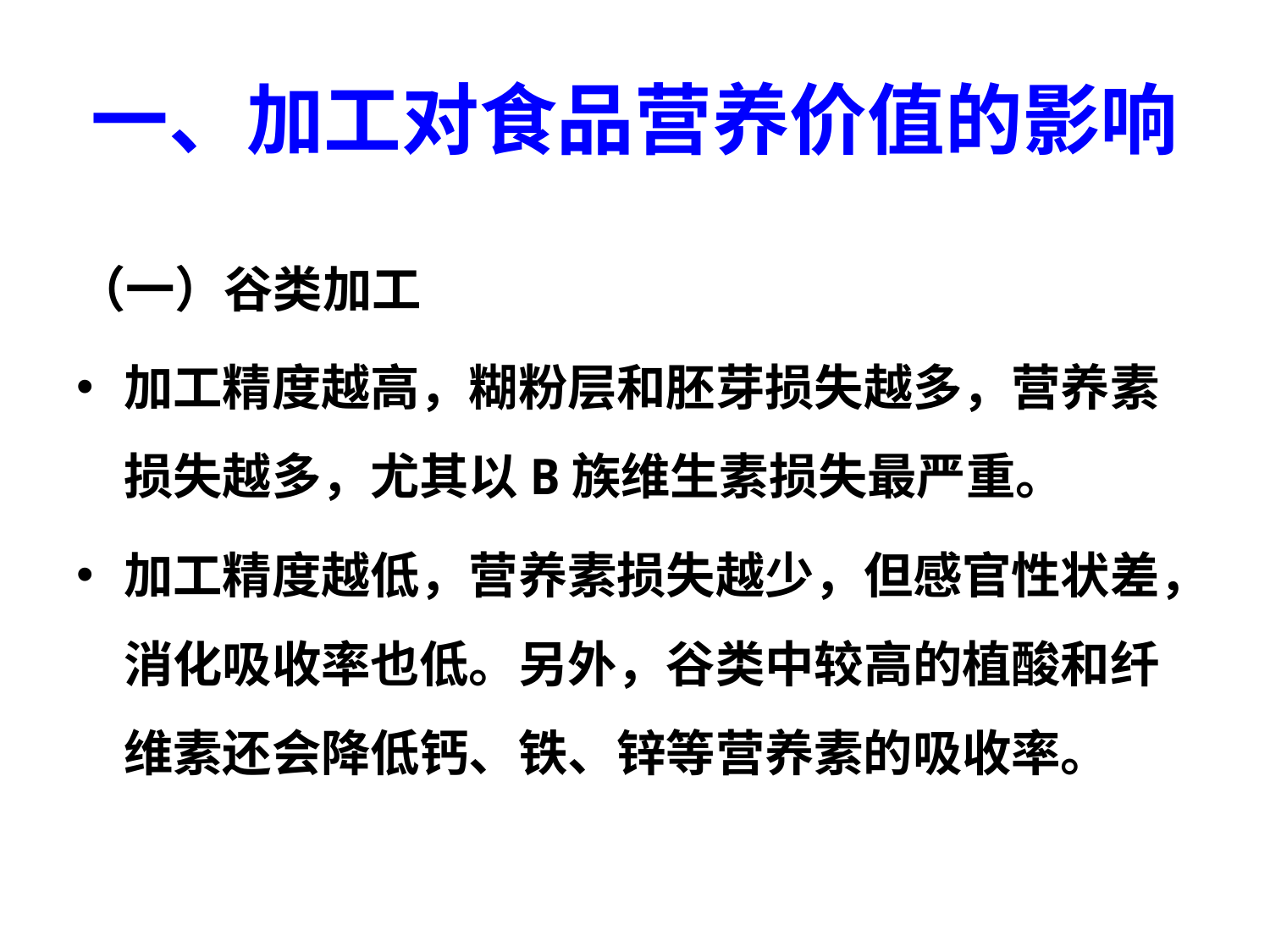

# 一、加工对食品营养价值的影响
（一）谷类加工
加工精度越高，糊粉层和胚芽损失越多，营养素损失越多，尤其以B族维生素损失最严重。
加工精度越低，营养素损失越少，但感官性状差，消化吸收率也低。另外，谷类中较高的植酸和纤维素还会降低钙、铁、锌等营养素的吸收率。